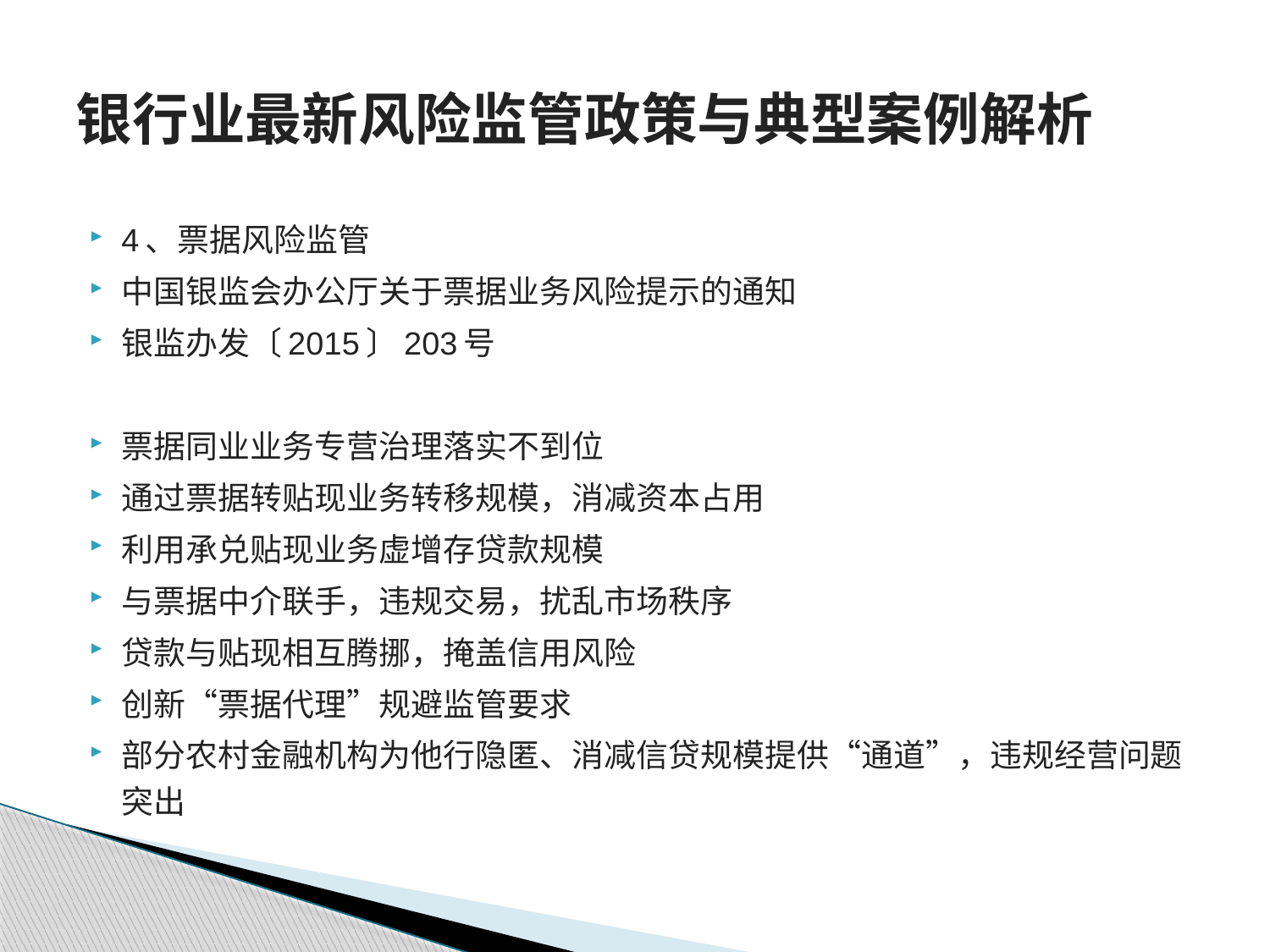

# 银行业最新风险监管政策与典型案例解析
4、票据风险监管
中国银监会办公厅关于票据业务风险提示的通知
银监办发〔2015〕203号

票据同业业务专营治理落实不到位
通过票据转贴现业务转移规模，消减资本占用
利用承兑贴现业务虚增存贷款规模
与票据中介联手，违规交易，扰乱市场秩序
贷款与贴现相互腾挪，掩盖信用风险
创新“票据代理”规避监管要求
部分农村金融机构为他行隐匿、消减信贷规模提供“通道”，违规经营问题突出